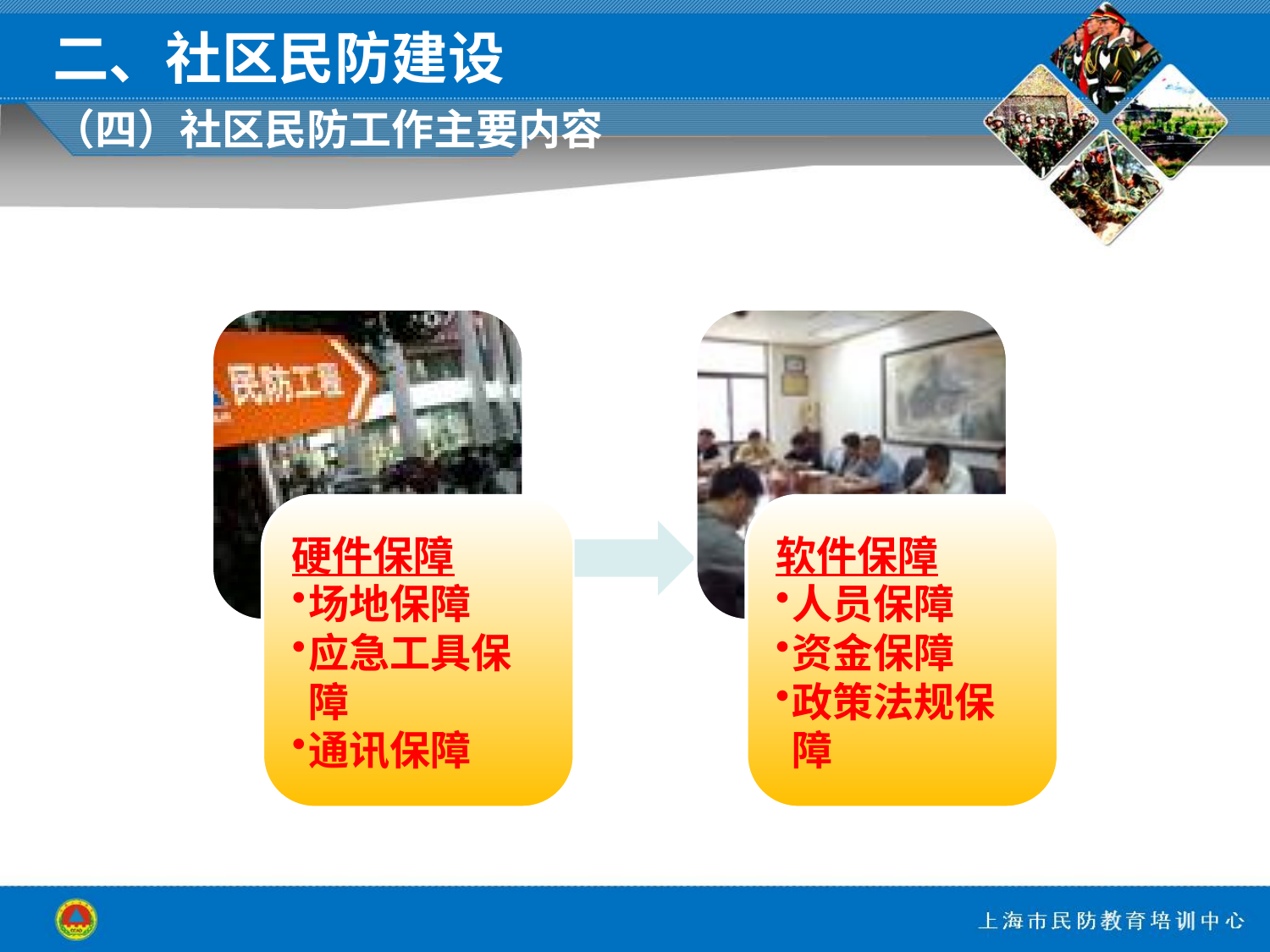

二、社区民防建设
（四）社区民防工作主要内容
硬件保障
人员保障
软件保障
场地保障
应急工具保障
通讯保障
资金保障
政策法规保障